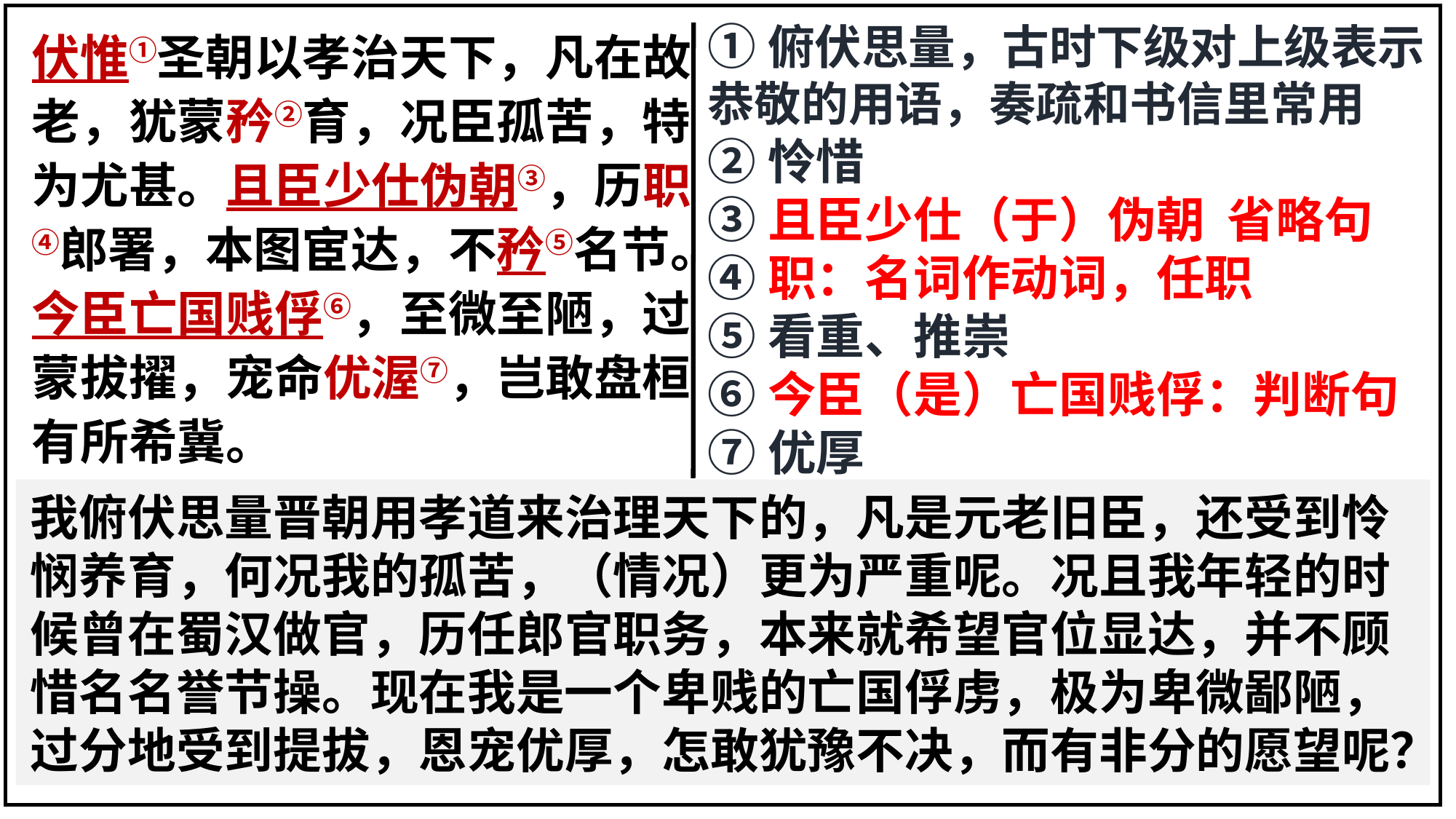

①俯伏思量，古时下级对上级表示恭敬的用语，奏疏和书信里常用
②怜惜
③且臣少仕（于）伪朝  省略句
④职：名词作动词，任职
⑤看重、推崇
⑥今臣（是）亡国贱俘：判断句
⑦优厚
伏惟①圣朝以孝治天下，凡在故老，犹蒙矜②育，况臣孤苦，特为尤甚。且臣少仕伪朝③，历职④郎署，本图宦达，不矜⑤名节。今臣亡国贱俘⑥，至微至陋，过蒙拔擢，宠命优渥⑦，岂敢盘桓，有所希冀。
我俯伏思量晋朝用孝道来治理天下的，凡是元老旧臣，还受到怜悯养育，何况我的孤苦，（情况）更为严重呢。况且我年轻的时候曾在蜀汉做官，历任郎官职务，本来就希望官位显达，并不顾惜名名誉节操。现在我是一个卑贱的亡国俘虏，极为卑微鄙陋，过分地受到提拔，恩宠优厚，怎敢犹豫不决，而有非分的愿望呢？